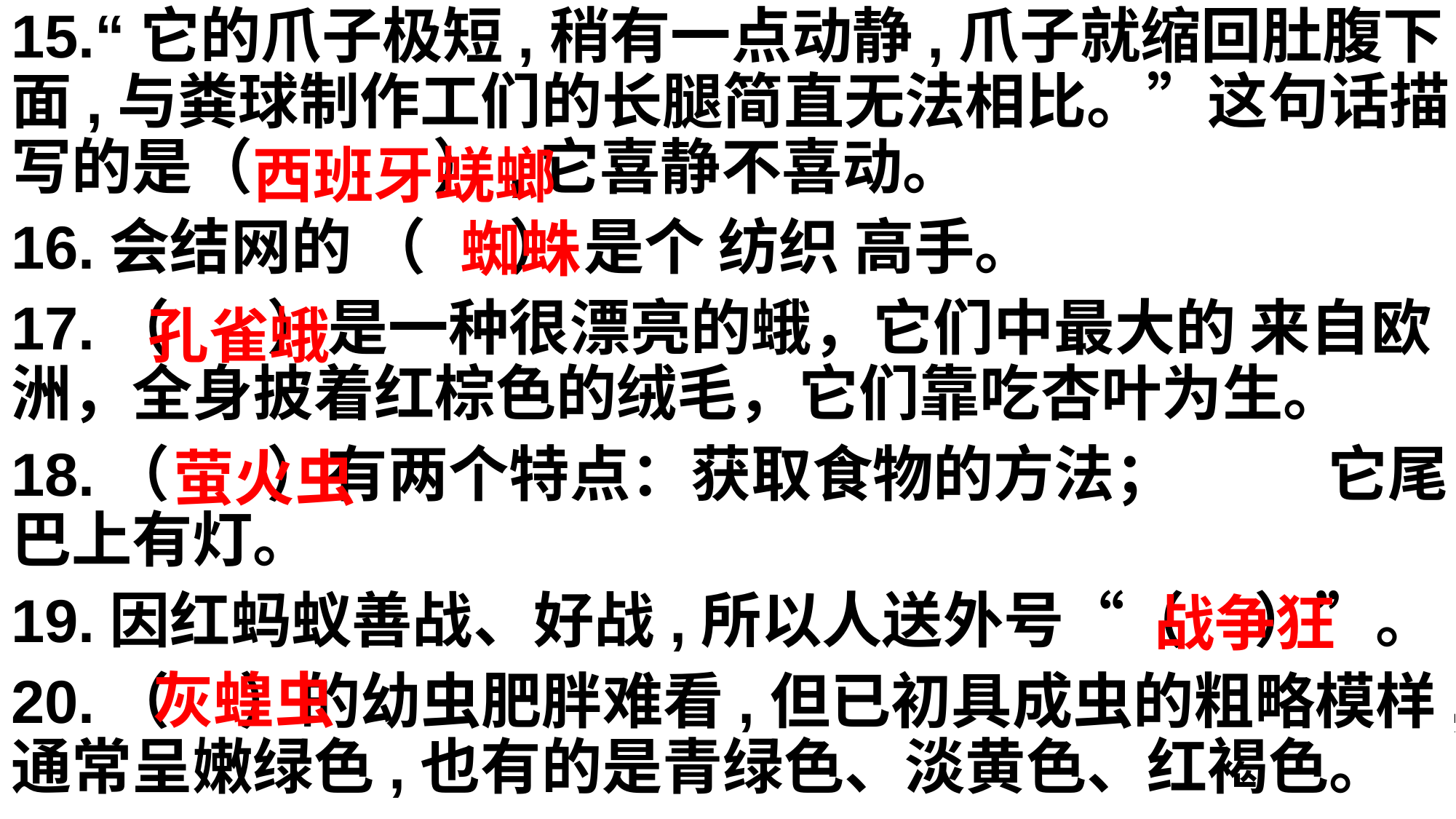

15.“它的爪子极短,稍有一点动静,爪子就缩回肚腹下面,与粪球制作工们的长腿简直无法相比。”这句话描写的是（             ）,它喜静不喜动。
16.会结网的 （      ） 是个 纺织 高手。
17.（       ）是一种很漂亮的蛾，它们中最大的 来自欧洲，全身披着红棕色的绒毛，它们靠吃杏叶为生。
18.（       ）有两个特点：获取食物的方法；           它尾巴上有灯。
19.因红蚂蚁善战、好战,所以人送外号“（     ）”。
20.（     ）的幼虫肥胖难看,但已初具成虫的粗略模样,通常呈嫩绿色,也有的是青绿色、淡黄色、红褐色。

西班牙蜣螂
 蜘蛛
孔雀蛾
萤火虫
战争狂
灰蝗虫